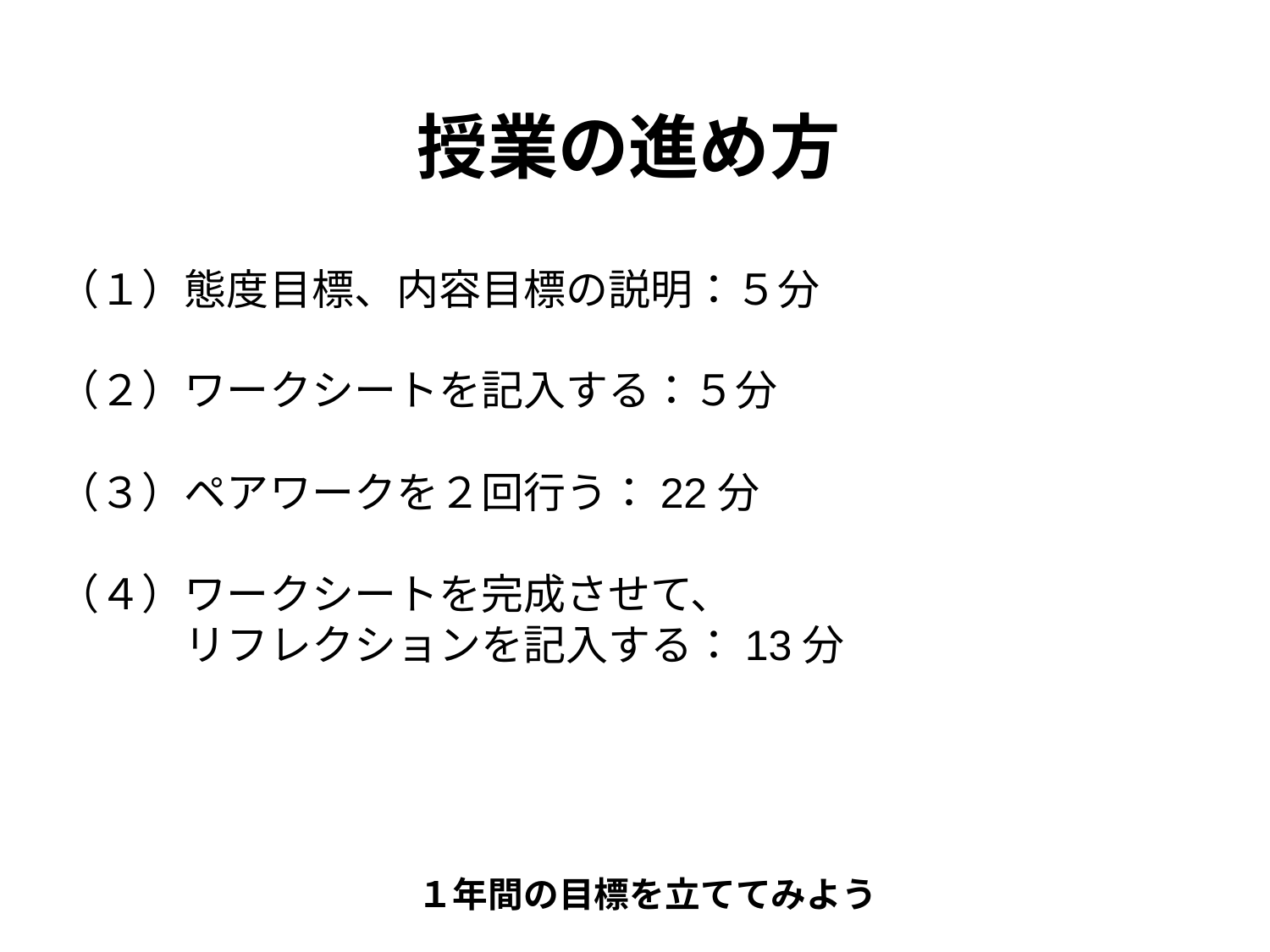

授業の進め方
（１）態度目標、内容目標の説明：５分

（２）ワークシートを記入する：５分

（３）ペアワークを２回行う：22分

（４）ワークシートを完成させて、
　　　リフレクションを記入する：13分

１年間の目標を立ててみよう